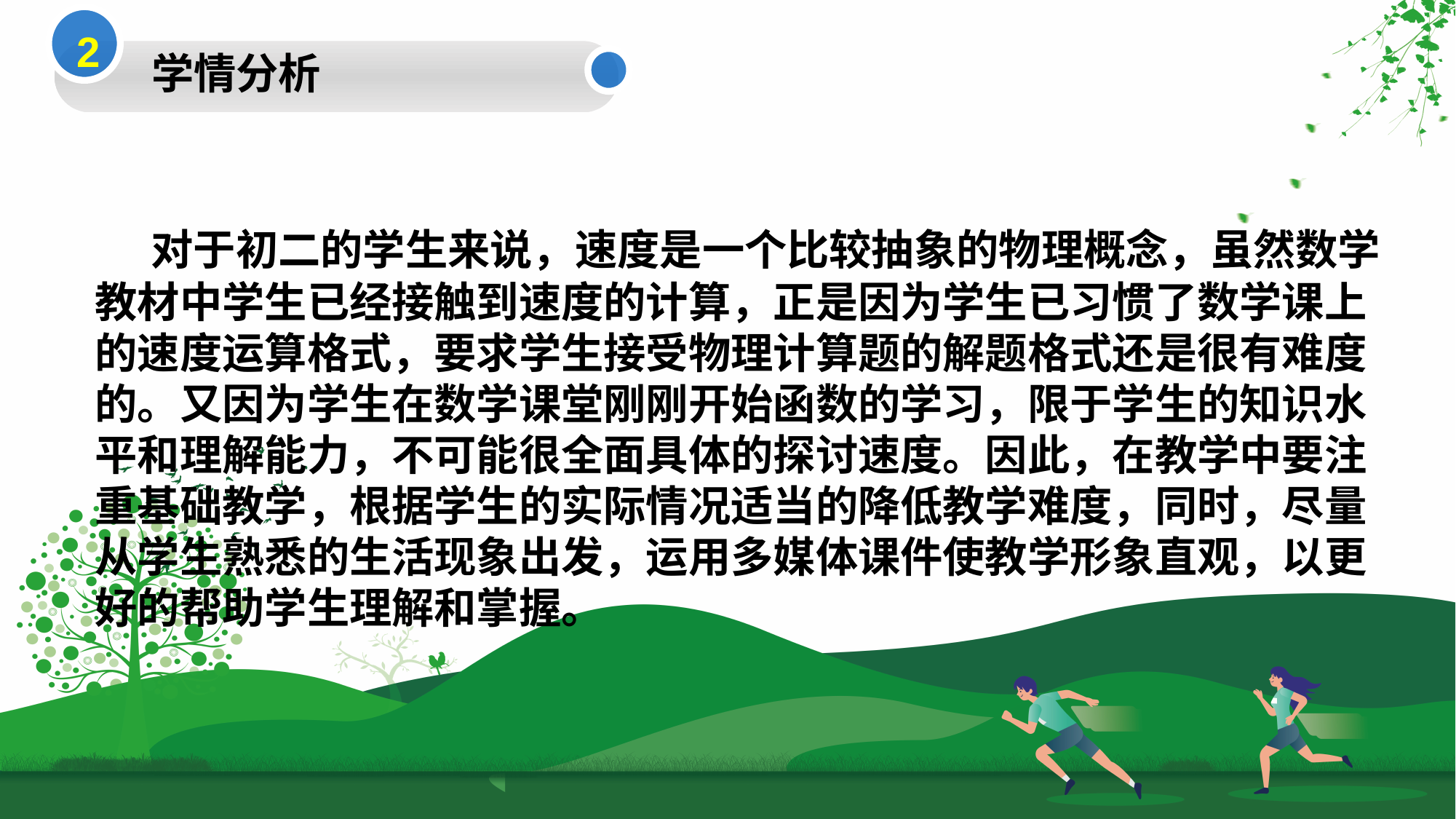

学情分析

2
    对于初二的学生来说，速度是一个比较抽象的物理概念，虽然数学教材中学生已经接触到速度的计算，正是因为学生已习惯了数学课上的速度运算格式，要求学生接受物理计算题的解题格式还是很有难度的。又因为学生在数学课堂刚刚开始函数的学习，限于学生的知识水平和理解能力，不可能很全面具体的探讨速度。因此，在教学中要注重基础教学，根据学生的实际情况适当的降低教学难度，同时，尽量从学生熟悉的生活现象出发，运用多媒体课件使教学形象直观，以更好的帮助学生理解和掌握。